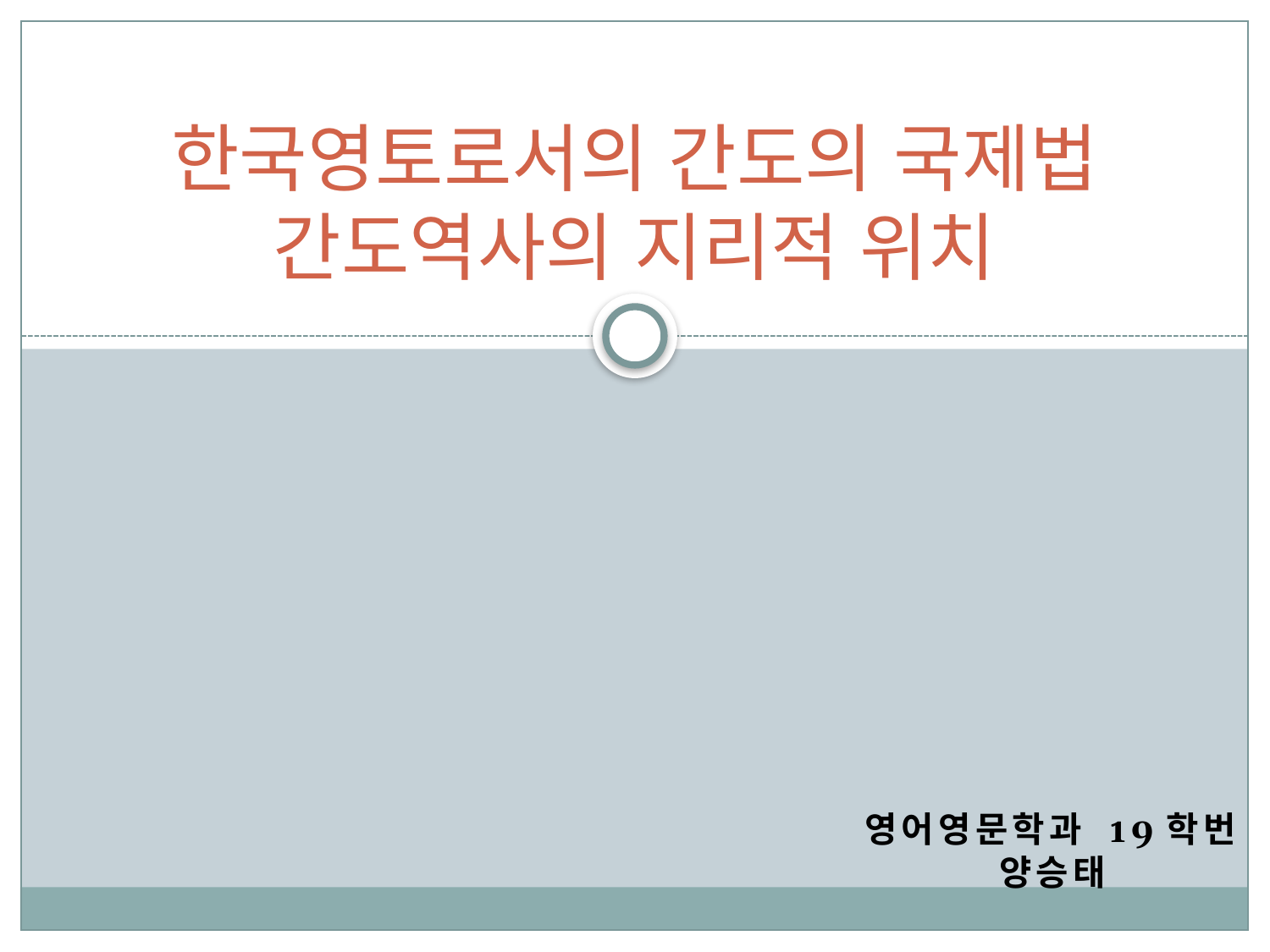

# 한국영토로서의 간도의 국제법 간도역사의 지리적 위치
영어영문학과 19학번 양승태